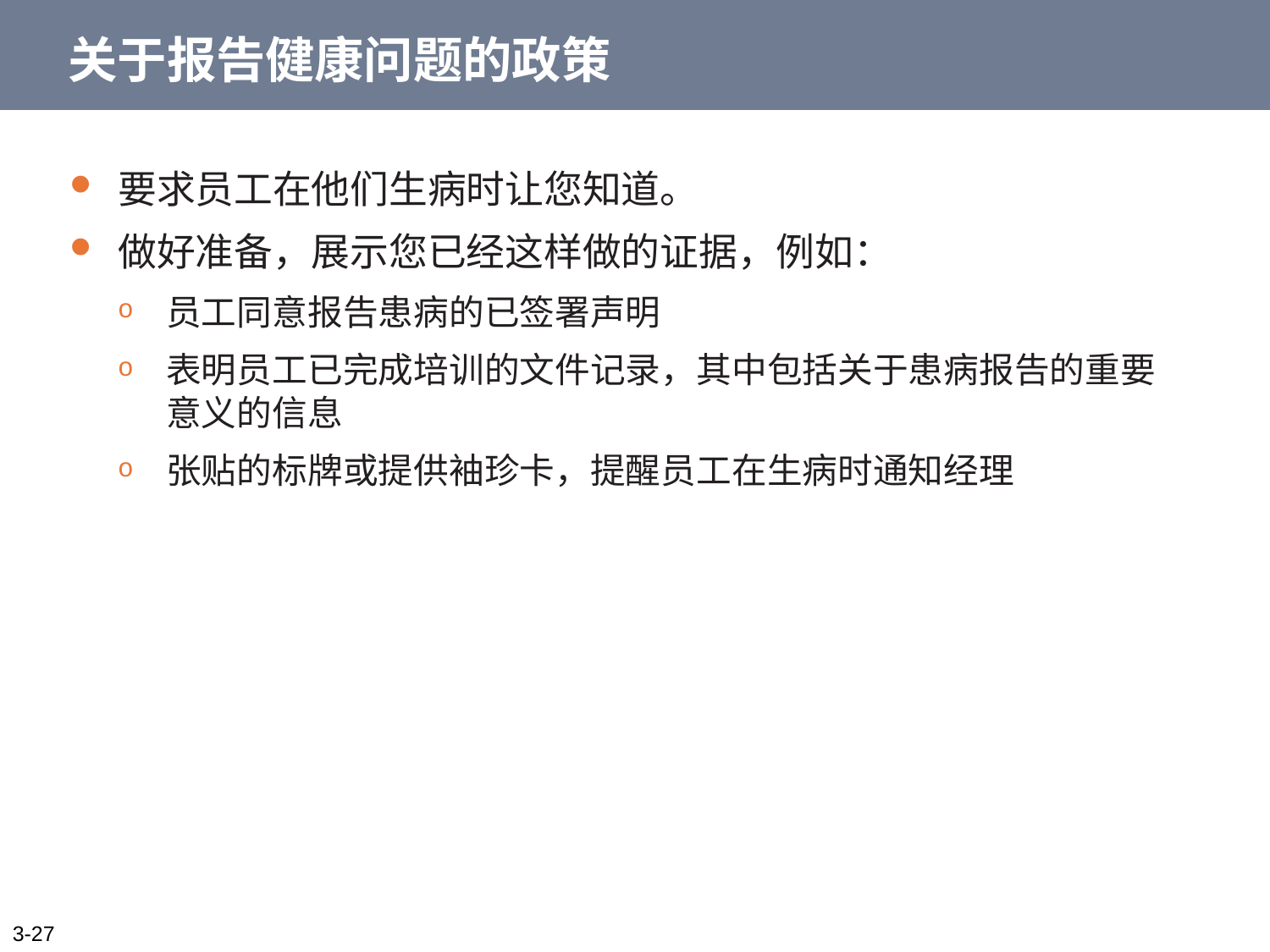

# 关于报告健康问题的政策
要求员工在他们生病时让您知道。
做好准备，展示您已经这样做的证据，例如：
员工同意报告患病的已签署声明
表明员工已完成培训的文件记录，其中包括关于患病报告的重要意义的信息
张贴的标牌或提供袖珍卡，提醒员工在生病时通知经理

3-27